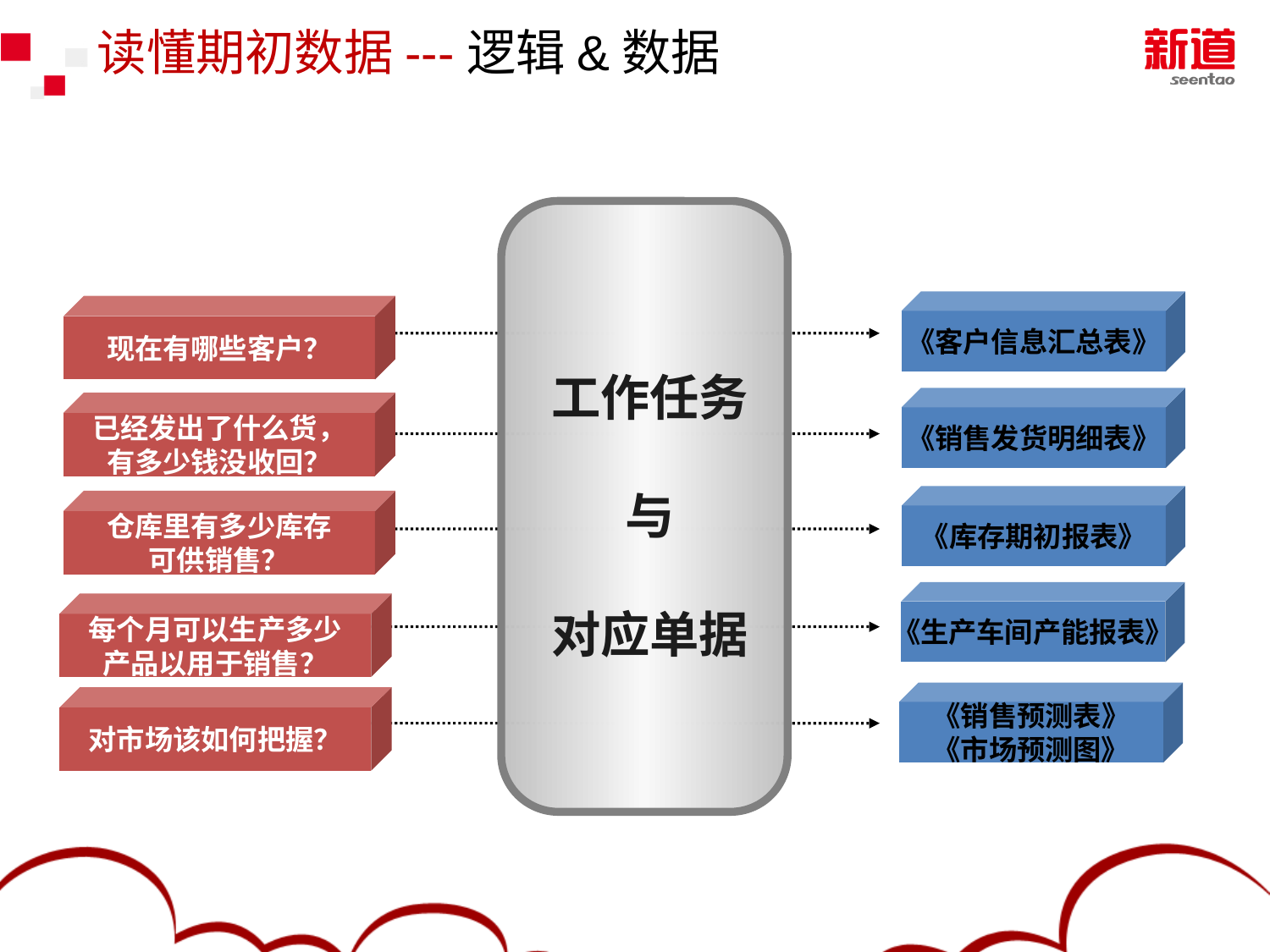

# 读懂期初数据---逻辑&数据
《客户信息汇总表》
现在有哪些客户？

工作任务

与

对应单据

《销售发货明细表》
已经发出了什么货，
有多少钱没收回？

《库存期初报表》
仓库里有多少库存
可供销售？

《生产车间产能报表》
每个月可以生产多少
产品以用于销售？

《销售预测表》
《市场预测图》
对市场该如何把握？